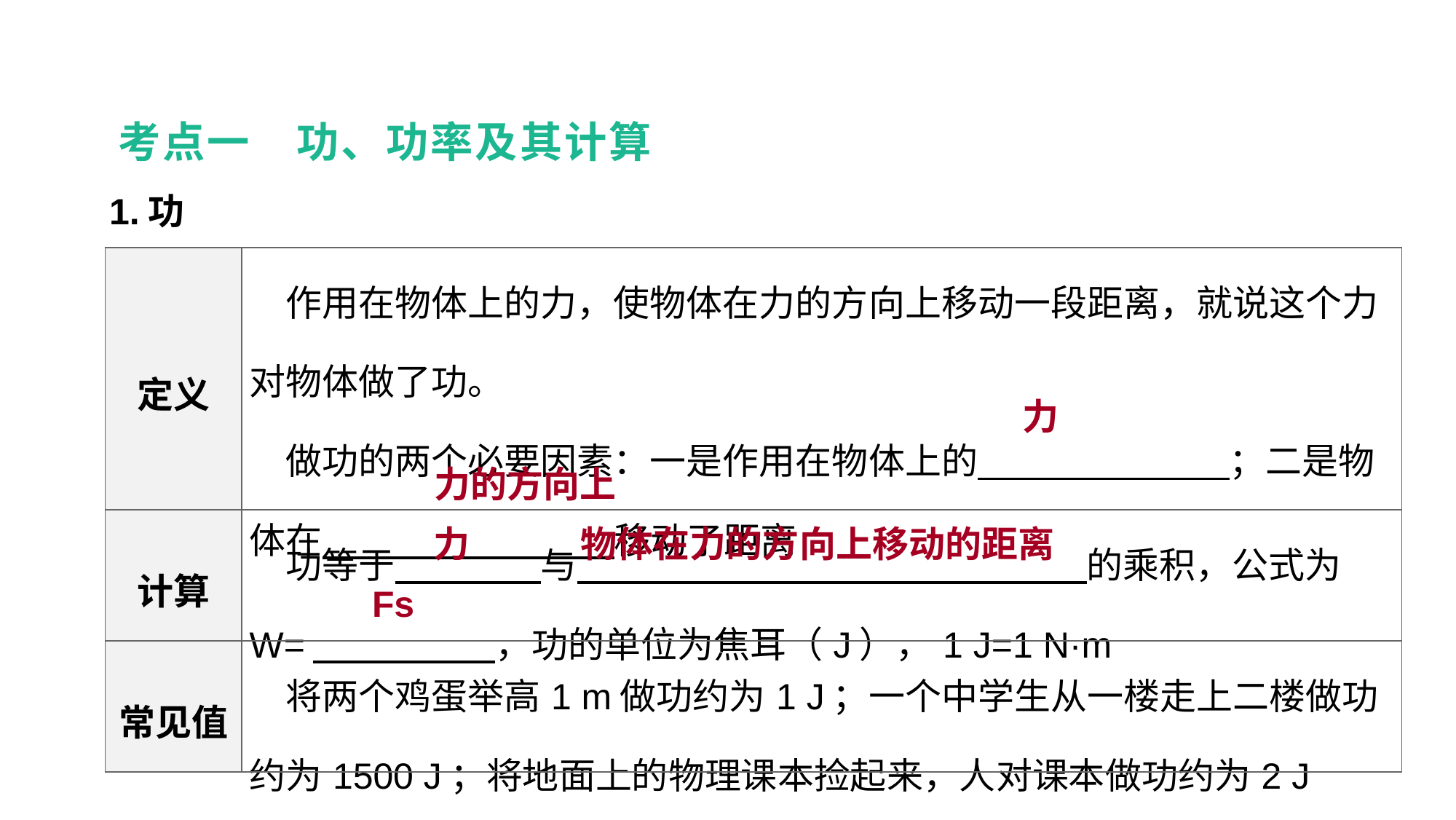

考点一　功、功率及其计算
1.功
教材梳理 夯实基础
| 定义 | 作用在物体上的力，使物体在力的方向上移动一段距离，就说这个力对物体做了功。 　做功的两个必要因素：一是作用在物体上的　 　　　；二是物体在　　 　　　　移动了距离 |
| --- | --- |
| 计算 | 功等于　　　　与　　　　　　　　　　　　　　的乘积，公式为W=　　　　　，功的单位为焦耳（J），1 J=1 N·m |
| 常见值 | 将两个鸡蛋举高1 m做功约为1 J；一个中学生从一楼走上二楼做功约为1500 J；将地面上的物理课本捡起来，人对课本做功约为2 J |
力
力的方向上
力
物体在力的方向上移动的距离
Fs